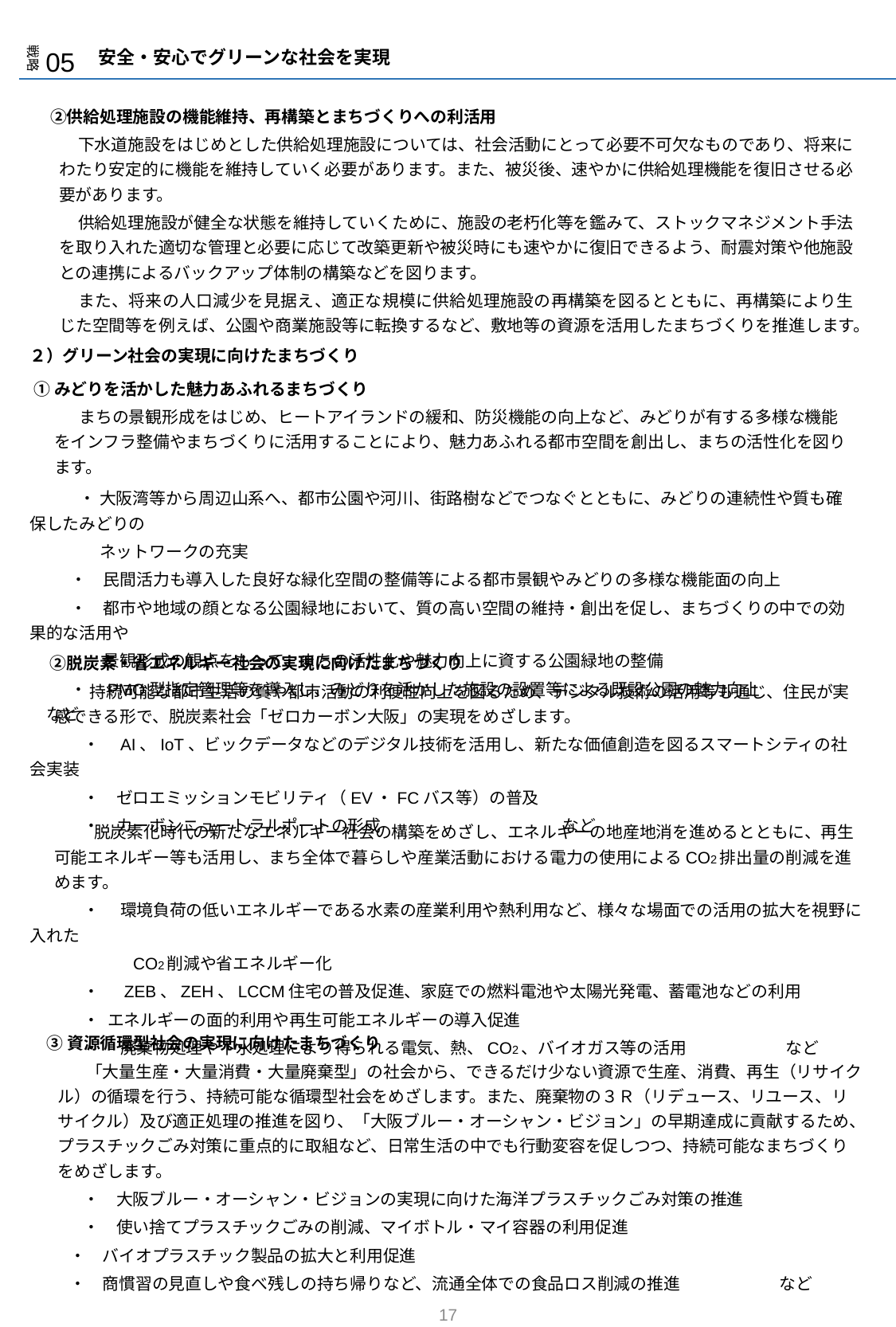

戦略
05
　安全・安心でグリーンな社会を実現

　②供給処理施設の機能維持、再構築とまちづくりへの利活用
下水道施設をはじめとした供給処理施設については、社会活動にとって必要不可欠なものであり、将来にわたり安定的に機能を維持していく必要があります。また、被災後、速やかに供給処理機能を復旧させる必要があります。
供給処理施設が健全な状態を維持していくために、施設の老朽化等を鑑みて、ストックマネジメント手法を取り入れた適切な管理と必要に応じて改築更新や被災時にも速やかに復旧できるよう、耐震対策や他施設との連携によるバックアップ体制の構築などを図ります。
また、将来の人口減少を見据え、適正な規模に供給処理施設の再構築を図るとともに、再構築により生じた空間等を例えば、公園や商業施設等に転換するなど、敷地等の資源を活用したまちづくりを推進します。

２）グリーン社会の実現に向けたまちづくり
 ①みどりを活かした魅力あふれるまちづくり
　　　まちの景観形成をはじめ、ヒートアイランドの緩和、防災機能の向上など、みどりが有する多様な機能をインフラ整備やまちづくりに活用することにより、魅力あふれる都市空間を創出し、まちの活性化を図ります。
　　　・ 大阪湾等から周辺山系へ、都市公園や河川、街路樹などでつなぐとともに、みどりの連続性や質も確保したみどりの
　　　 　ネットワークの充実
　　  ・　民間活力も導入した良好な緑化空間の整備等による都市景観やみどりの多様な機能面の向上
　　  ・　都市や地域の顔となる公園緑地において、質の高い空間の維持・創出を促し、まちづくりの中での効果的な活用や
　　　 　 景観形成の観点をもって、まちの活性化や魅力向上に資する公園緑地の整備
　　  ・　PMO型指定管理等を導入し、みどりを活かした施設の設置等による既設公園の魅力向上　　　　　　など

　 ②脱炭素・省エネルギー社会の実現に向けたまちづくり
　　　　　　持続可能な都市生活の質や都市活動の利便性向上を図るため、デジタル技術の活用等も通じ、住民が実感できる形で、脱炭素社会「ゼロカーボン大阪」の実現をめざします。
　　 　・　AI、IoT、ビックデータなどのデジタル技術を活用し、新たな価値創造を図るスマートシティの社会実装
　　 　・　ゼロエミッションモビリティ（EV・FCバス等）の普及
　　 　・　カーボンニュートラルポートの形成　　　　　　　　　　　など
　　　　　　　　　　　　　　　　　　　脱炭素化時代の新たなエネルギー社会の構築をめざし、エネルギーの地産地消を進めるとともに、再生可能エネルギー等も活用し、まち全体で暮らしや産業活動における電力の使用によるCO2排出量の削減を進めます。
　　 　・ 　環境負荷の低いエネルギーである水素の産業利用や熱利用など、様々な場面での活用の拡大を視野に入れた
　　　　　　CO2削減や省エネルギー化
　　　 ・　 ZEB、ZEH、LCCM住宅の普及促進、家庭での燃料電池や太陽光発電、蓄電池などの利用
　　　 ・  エネルギーの面的利用や再生可能エネルギーの導入促進
　　 　・　 廃棄物処理や下水処理により得られる電気、熱、CO2、バイオガス等の活用　　　　　　など

③資源循環型社会の実現に向けたまちづくり
　　　　　　「大量生産・大量消費・大量廃棄型」の社会から、できるだけ少ない資源で生産、消費、再生（リサイクル）の循環を行う、持続可能な循環型社会をめざします。また、廃棄物の３Ｒ（リデュース、リユース、リサイクル）及び適正処理の推進を図り、「大阪ブルー・オーシャン・ビジョン」の早期達成に貢献するため、プラスチックごみ対策に重点的に取組など、日常生活の中でも行動変容を促しつつ、持続可能なまちづくりをめざします。
　 　・　大阪ブルー・オーシャン・ビジョンの実現に向けた海洋プラスチックごみ対策の推進
　　 ・　使い捨てプラスチックごみの削減、マイボトル・マイ容器の利用促進
     ・　バイオプラスチック製品の拡大と利用促進
     ・　商慣習の見直しや食べ残しの持ち帰りなど、流通全体での食品ロス削減の推進　　　　　　など

17